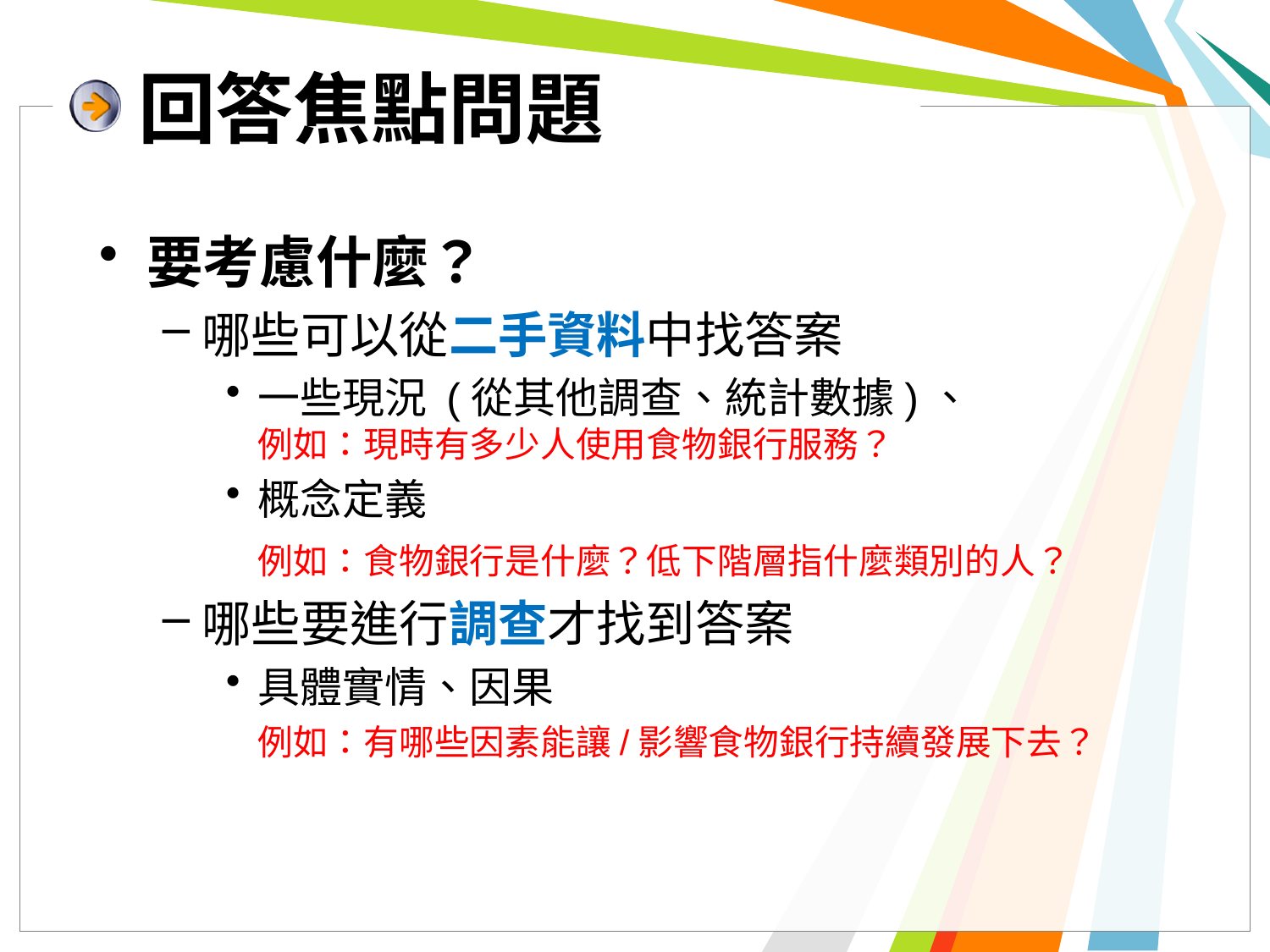

# 回答焦點問題
要考慮什麼？
哪些可以從二手資料中找答案
一些現況 (從其他調查、統計數據)、
例如：現時有多少人使用食物銀行服務？
概念定義
	例如：食物銀行是什麼？低下階層指什麼類別的人？
哪些要進行調查才找到答案
具體實情、因果
	例如：有哪些因素能讓/影響食物銀行持續發展下去？